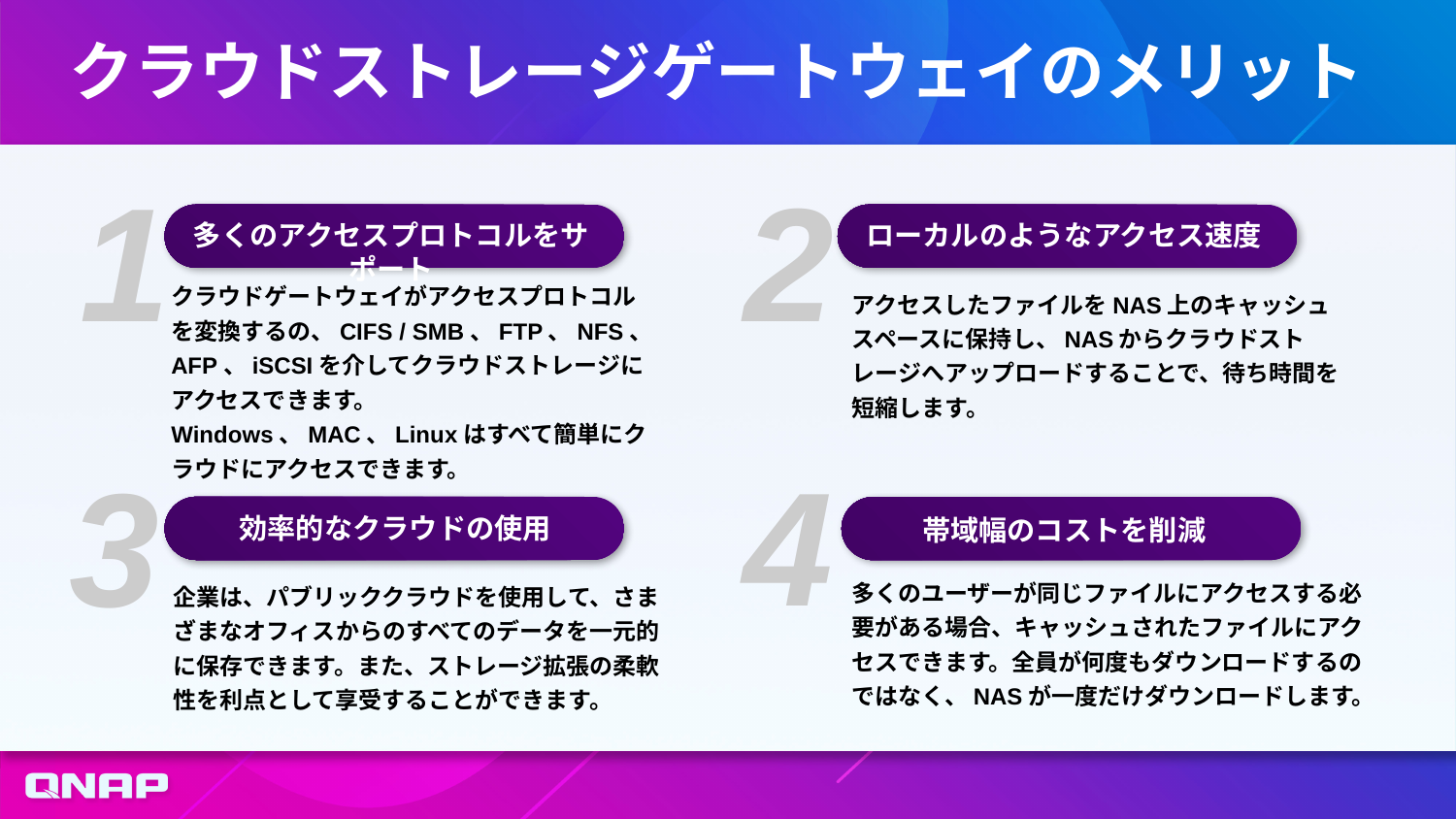

# クラウドストレージゲートウェイのメリット
1
2
ローカルのようなアクセス速度
多くのアクセスプロトコルをサポート

クラウドゲートウェイがアクセスプロトコルを変換するの、CIFS / SMB、FTP、NFS、AFP、iSCSIを介してクラウドストレージにアクセスできます。 Windows、MAC、Linuxはすべて簡単にクラウドにアクセスできます。
アクセスしたファイルをNAS上のキャッシュスペースに保持し、NASからクラウドストレージへアップロードすることで、待ち時間を短縮します。
4
3
効率的なクラウドの使用

帯域幅のコストを削減
多くのユーザーが同じファイルにアクセスする必要がある場合、キャッシュされたファイルにアクセスできます。全員が何度もダウンロードするのではなく、NASが一度だけダウンロードします。
企業は、パブリッククラウドを使用して、さまざまなオフィスからのすべてのデータを一元的に保存できます。また、ストレージ拡張の柔軟性を利点として享受することができます。